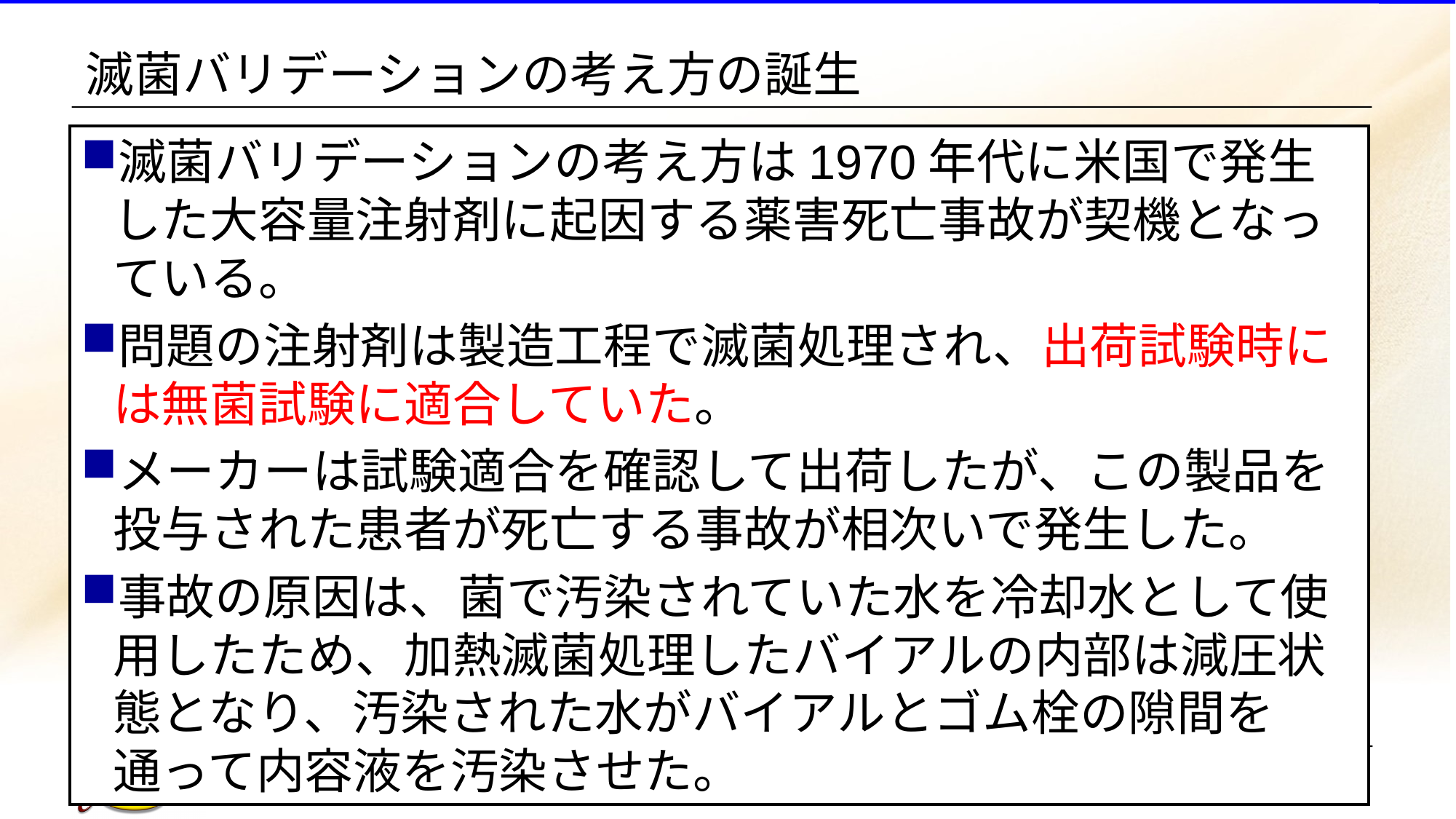

# 滅菌バリデーションの考え方の誕生
滅菌バリデーションの考え方は1970年代に米国で発生した大容量注射剤に起因する薬害死亡事故が契機となっている。
問題の注射剤は製造工程で滅菌処理され、出荷試験時には無菌試験に適合していた。
メーカーは試験適合を確認して出荷したが、この製品を投与された患者が死亡する事故が相次いで発生した。
事故の原因は、菌で汚染されていた水を冷却水として使用したため、加熱滅菌処理したバイアルの内部は減圧状態となり、汚染された水がバイアルとゴム栓の隙間を通って内容液を汚染させた。